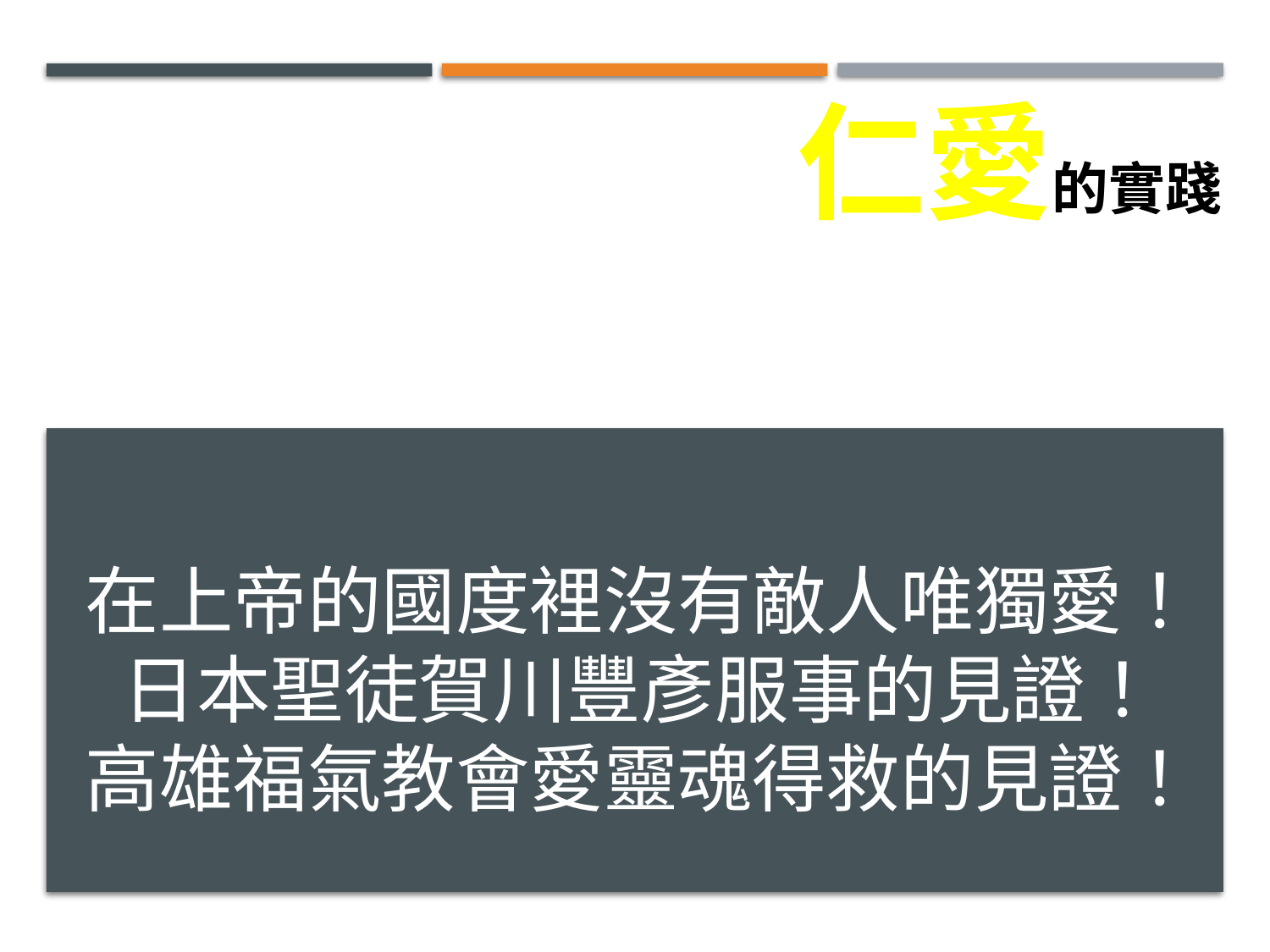

仁愛的實踐
# 在上帝的國度裡沒有敵人唯獨愛！ 日本聖徒賀川豐彥服事的見證！ 高雄福氣教會愛靈魂得救的見證！